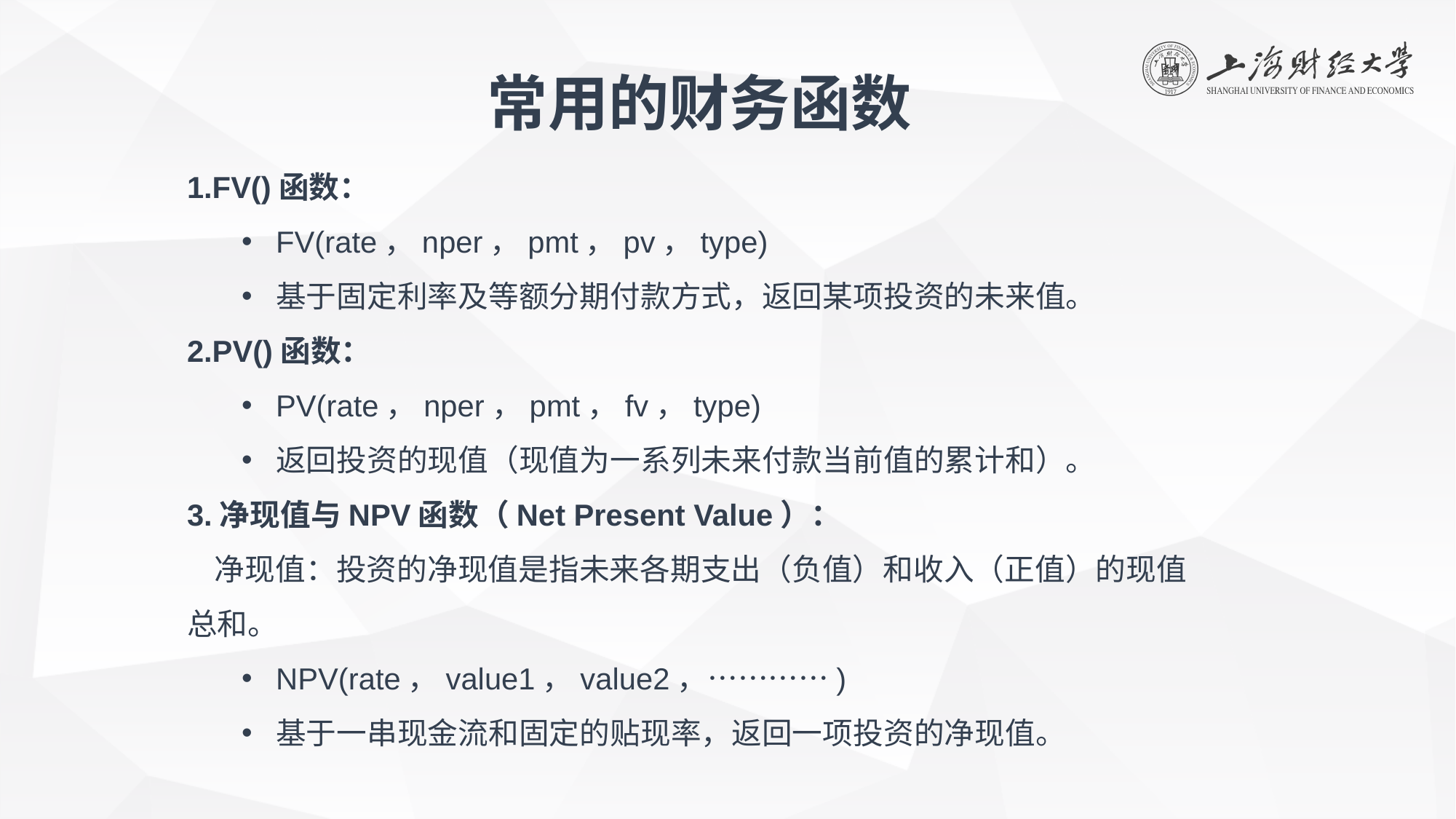

常用的财务函数
1.FV()函数：
FV(rate，nper，pmt，pv，type)
基于固定利率及等额分期付款方式，返回某项投资的未来值。
2.PV()函数：
PV(rate，nper，pmt，fv，type)
返回投资的现值（现值为一系列未来付款当前值的累计和）。
3.净现值与NPV函数（Net Present Value）：
   净现值：投资的净现值是指未来各期支出（负值）和收入（正值）的现值总和。
NPV(rate，value1，value2，…………)
基于一串现金流和固定的贴现率，返回一项投资的净现值。